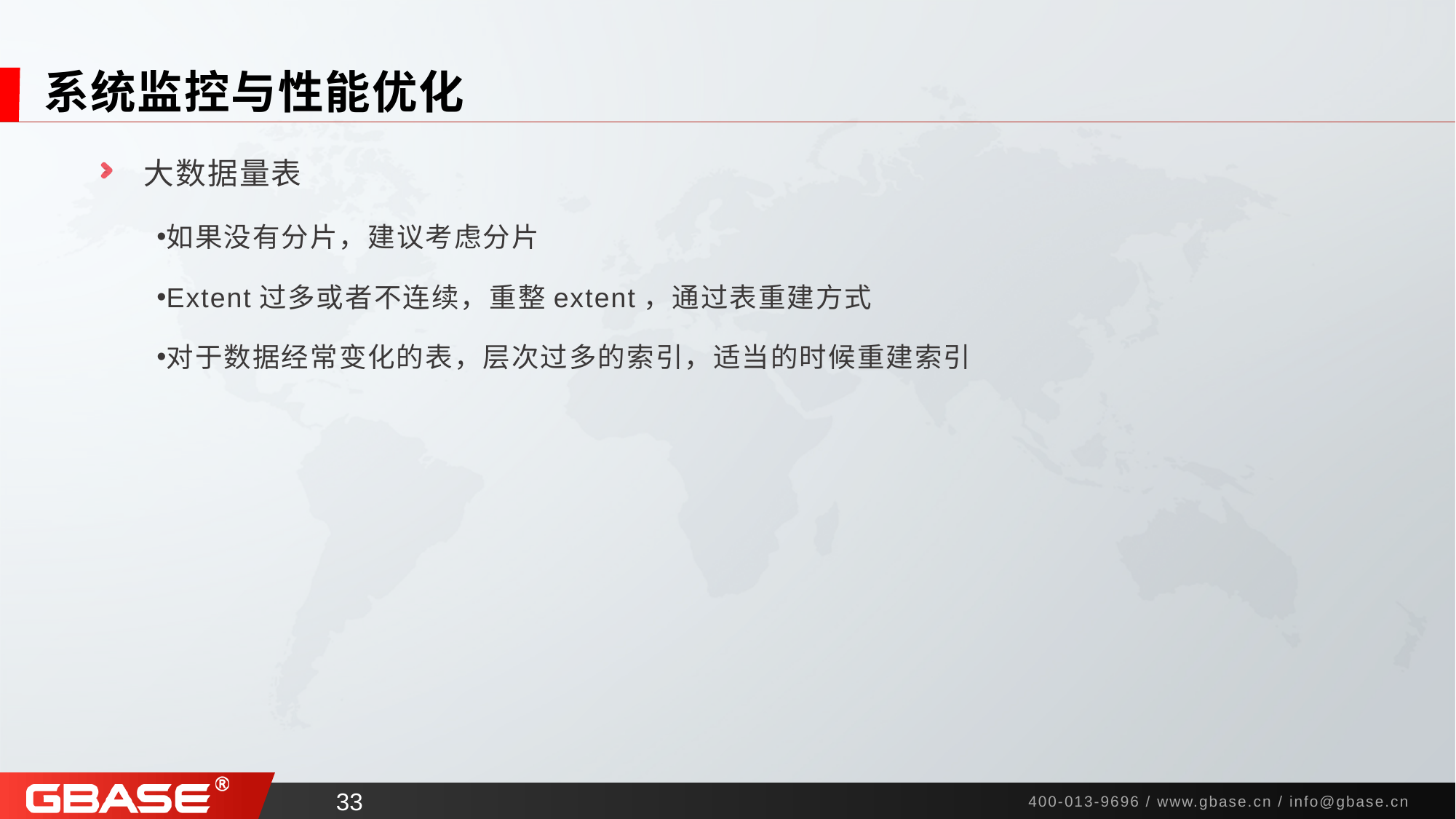

# 系统监控与性能优化
 大数据量表
如果没有分片，建议考虑分片
Extent过多或者不连续，重整extent，通过表重建方式
对于数据经常变化的表，层次过多的索引，适当的时候重建索引